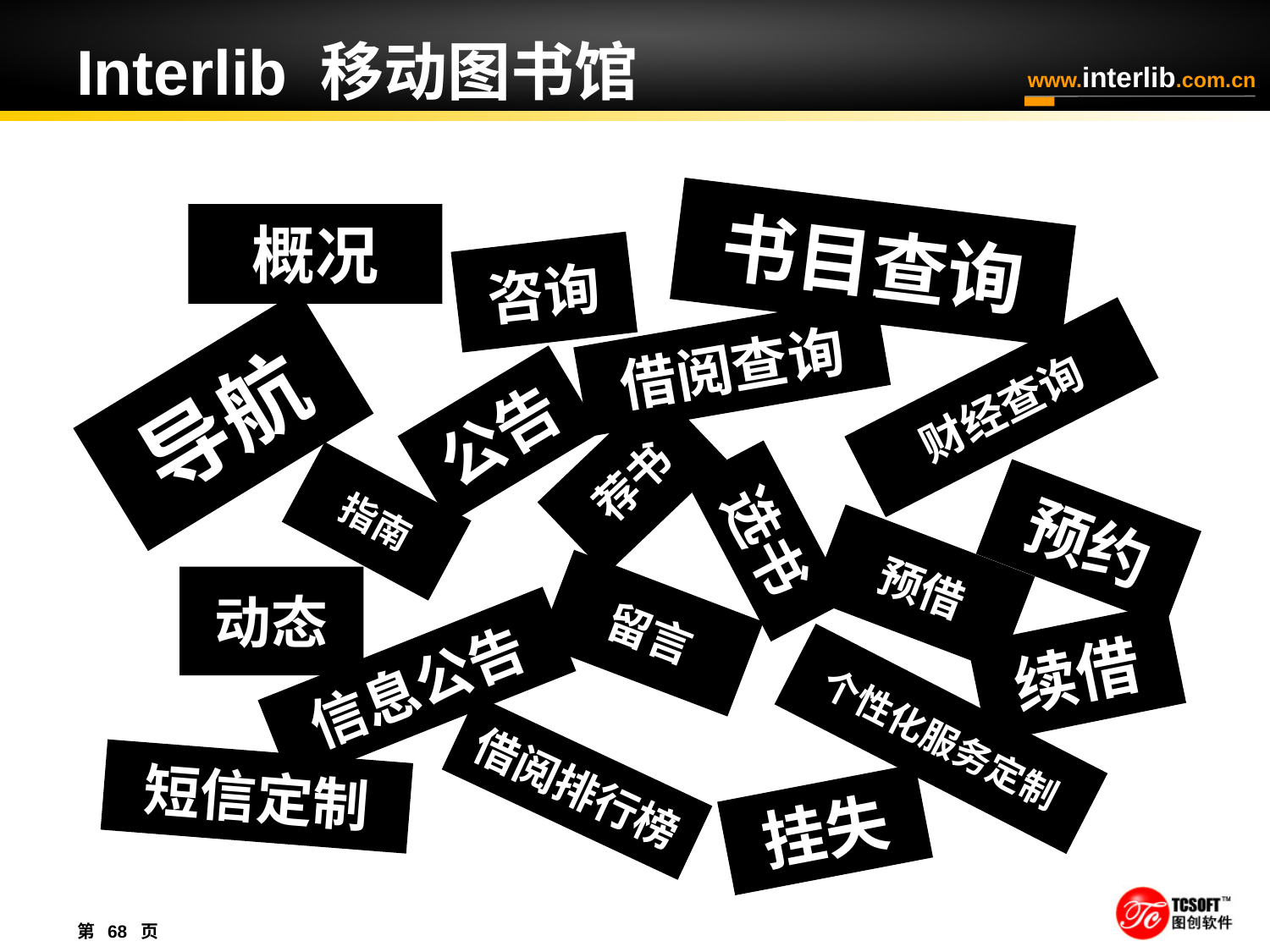

# Interlib 移动图书馆
书目查询
概况
咨询
借阅查询
导航
财经查询
公告
荐书
指南
预约
选书
预借
动态
留言
续借
信息公告
个性化服务定制
借阅排行榜
短信定制
挂失